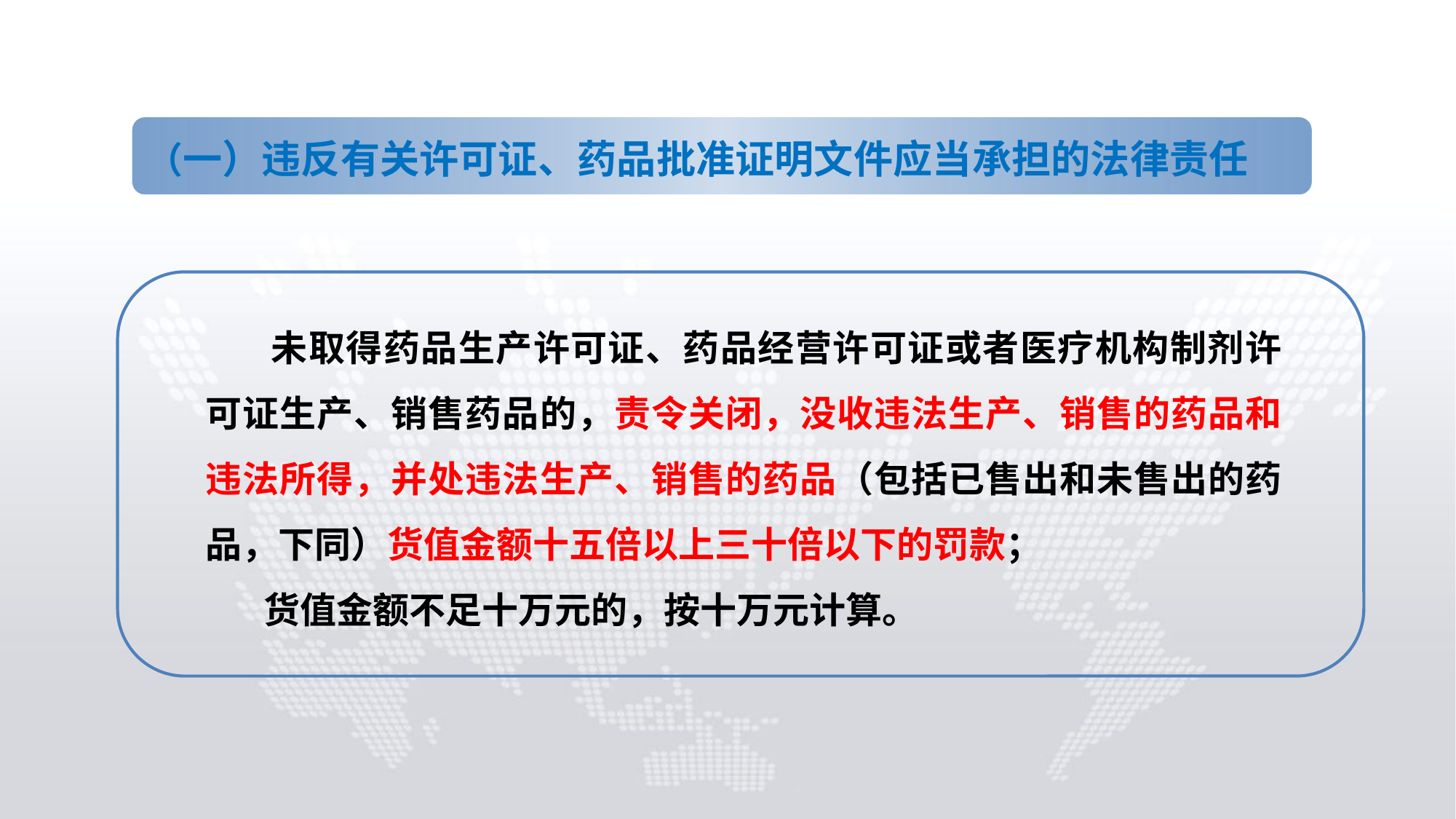

（一）违反有关许可证、药品批准证明文件应当承担的法律责任

      未取得药品生产许可证、药品经营许可证或者医疗机构制剂许可证生产、销售药品的，责令关闭，没收违法生产、销售的药品和违法所得，并处违法生产、销售的药品（包括已售出和未售出的药品，下同）货值金额十五倍以上三十倍以下的罚款；
      货值金额不足十万元的，按十万元计算。